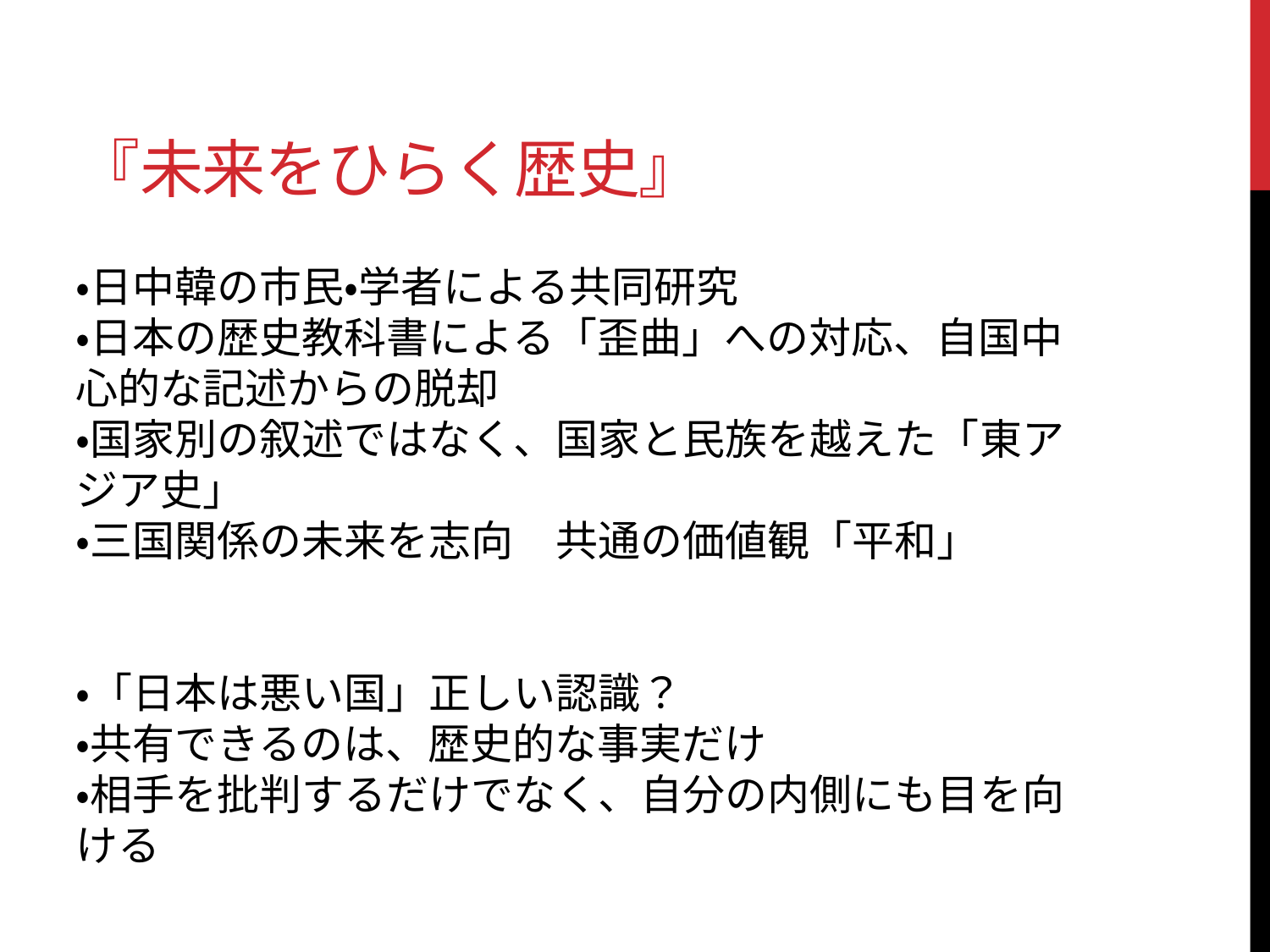

# 『未来をひらく歴史』
・日中韓の市民・学者による共同研究
・日本の歴史教科書による「歪曲」への対応、自国中心的な記述からの脱却
・国家別の叙述ではなく、国家と民族を越えた「東アジア史」
・三国関係の未来を志向　共通の価値観「平和」

・「日本は悪い国」正しい認識？
・共有できるのは、歴史的な事実だけ
・相手を批判するだけでなく、自分の内側にも目を向ける